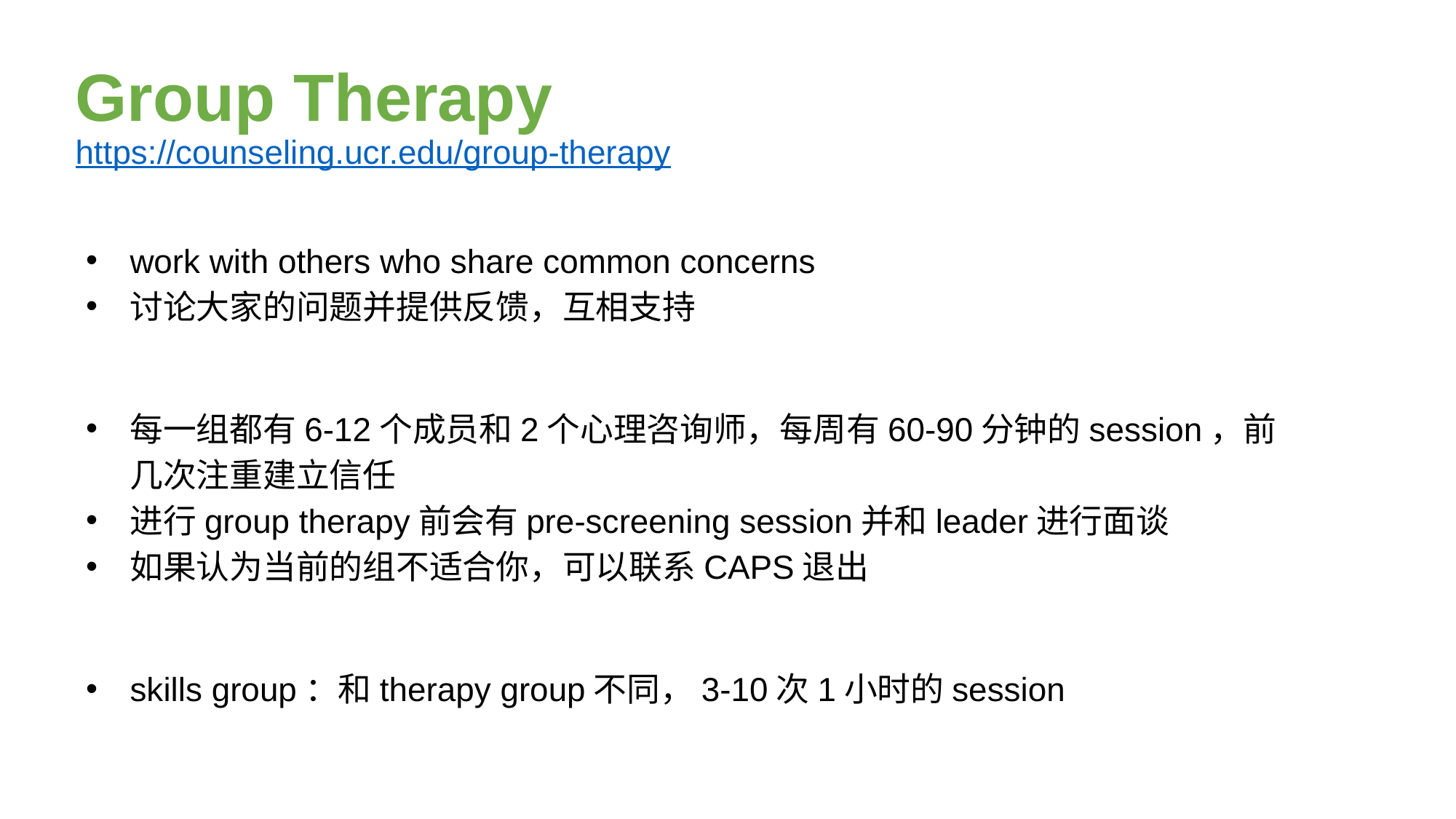

# Group Therapy https://counseling.ucr.edu/group-therapy
work with others who share common concerns
讨论大家的问题并提供反馈，互相支持

每一组都有6-12个成员和2个心理咨询师，每周有60-90分钟的session，前几次注重建立信任
进行group therapy前会有pre-screening session并和leader进行面谈
如果认为当前的组不适合你，可以联系CAPS退出

skills group：和therapy group不同，3-10次1小时的session